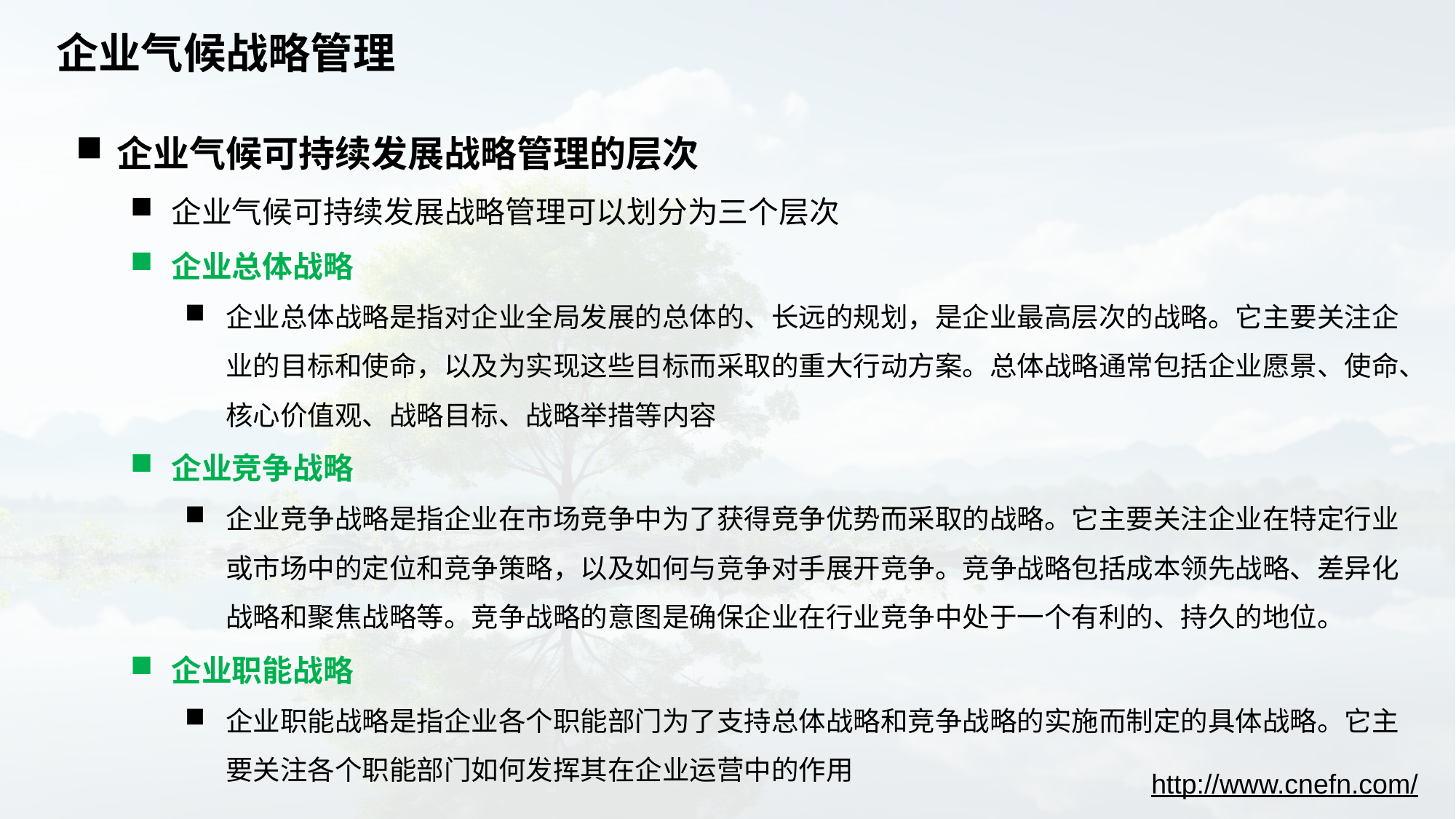

# 企业气候战略管理
企业气候可持续发展战略管理的层次
企业气候可持续发展战略管理可以划分为三个层次
企业总体战略
企业总体战略是指对企业全局发展的总体的、长远的规划，是企业最高层次的战略。它主要关注企业的目标和使命，以及为实现这些目标而采取的重大行动方案。总体战略通常包括企业愿景、使命、核心价值观、战略目标、战略举措等内容
企业竞争战略
企业竞争战略是指企业在市场竞争中为了获得竞争优势而采取的战略。它主要关注企业在特定行业或市场中的定位和竞争策略，以及如何与竞争对手展开竞争。竞争战略包括成本领先战略、差异化战略和聚焦战略等。竞争战略的意图是确保企业在行业竞争中处于一个有利的、持久的地位。
企业职能战略
企业职能战略是指企业各个职能部门为了支持总体战略和竞争战略的实施而制定的具体战略。它主要关注各个职能部门如何发挥其在企业运营中的作用